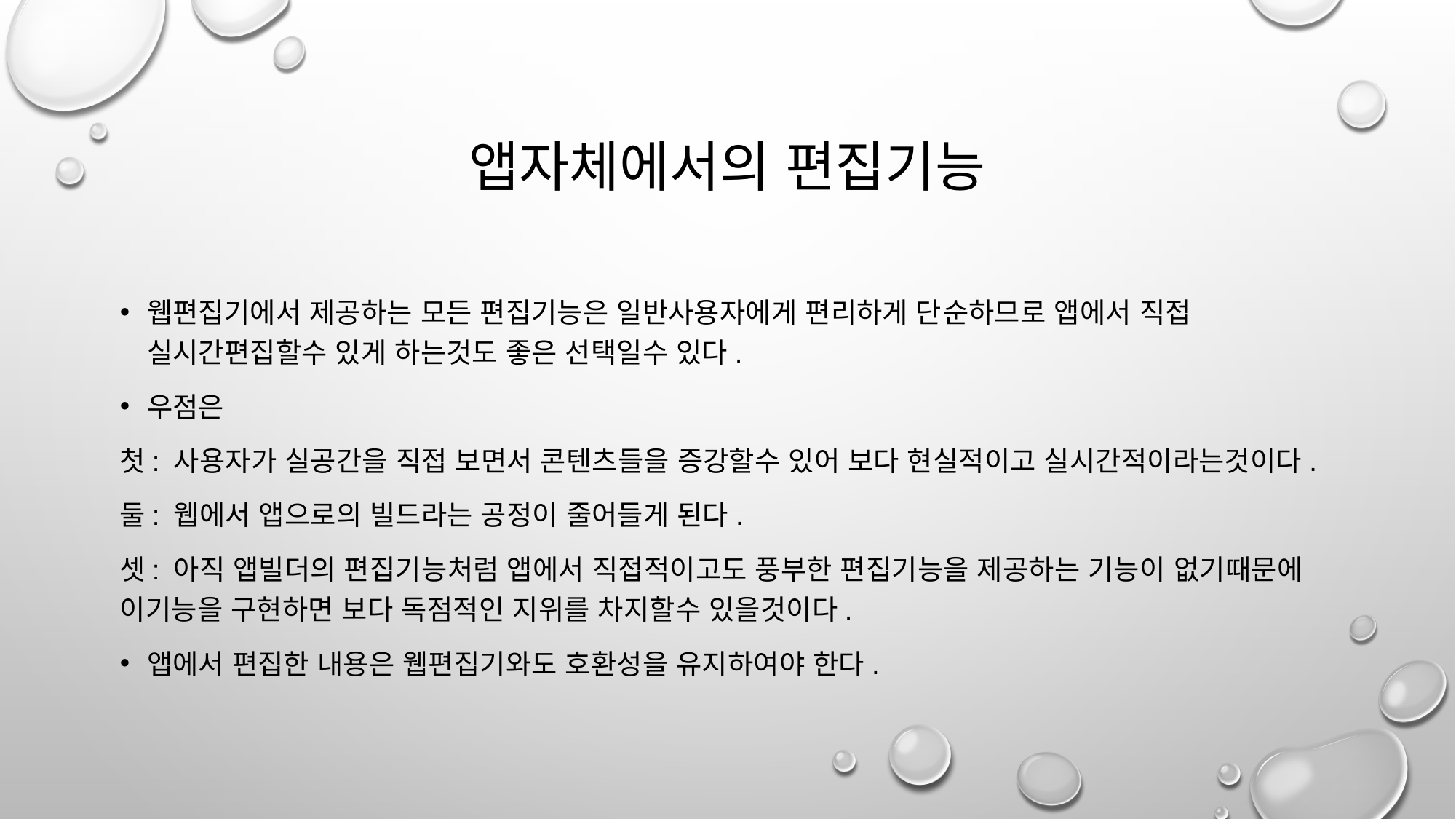

# 앱자체에서의 편집기능
웹편집기에서 제공하는 모든 편집기능은 일반사용자에게 편리하게 단순하므로 앱에서 직접 실시간편집할수 있게 하는것도 좋은 선택일수 있다.
우점은
첫: 사용자가 실공간을 직접 보면서 콘텐츠들을 증강할수 있어 보다 현실적이고 실시간적이라는것이다.
둘: 웹에서 앱으로의 빌드라는 공정이 줄어들게 된다.
셋: 아직 앱빌더의 편집기능처럼 앱에서 직접적이고도 풍부한 편집기능을 제공하는 기능이 없기때문에 이기능을 구현하면 보다 독점적인 지위를 차지할수 있을것이다.
앱에서 편집한 내용은 웹편집기와도 호환성을 유지하여야 한다.